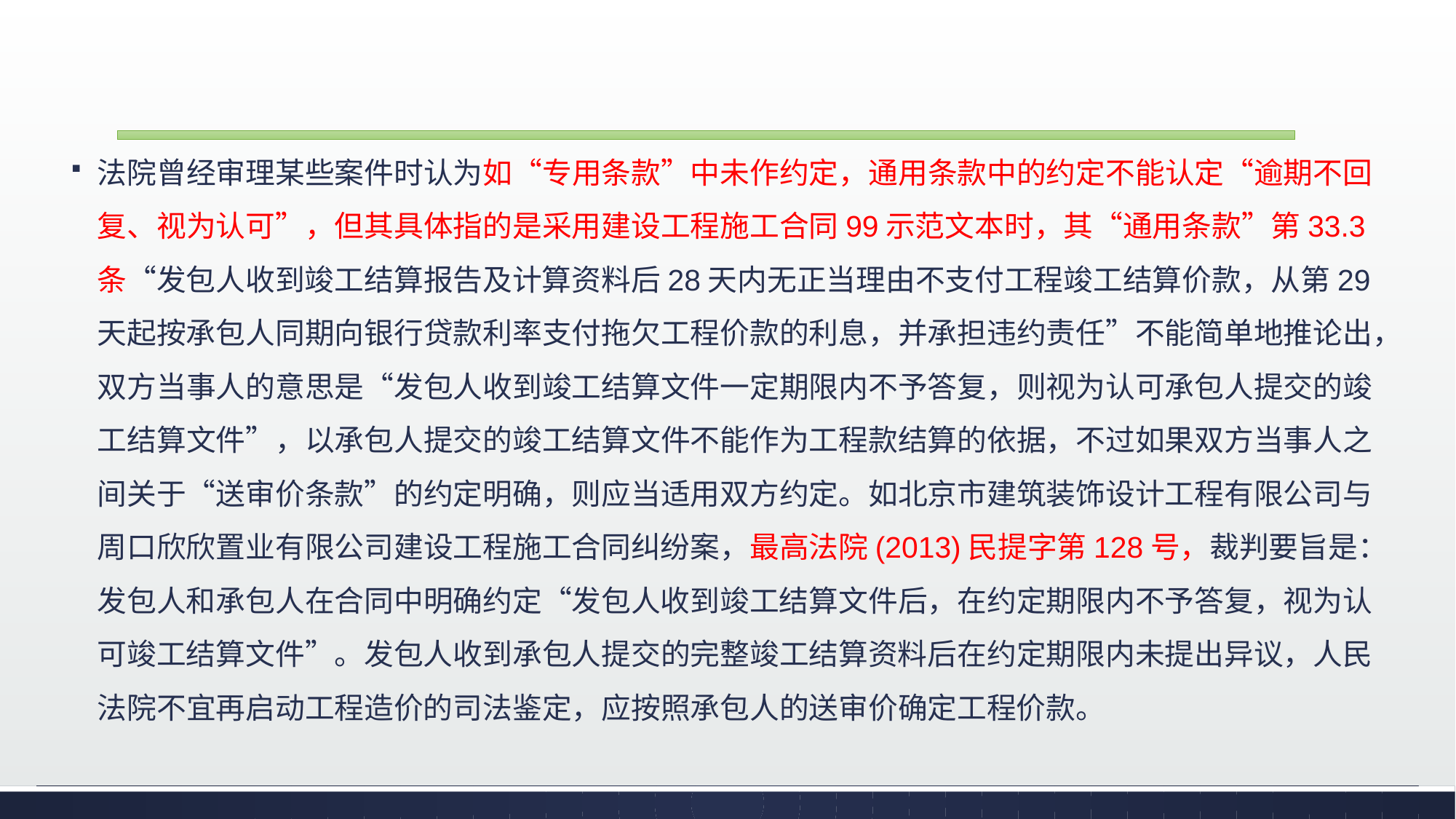

#

法院曾经审理某些案件时认为如“专用条款”中未作约定，通用条款中的约定不能认定“逾期不回复、视为认可”，但其具体指的是采用建设工程施工合同99示范文本时，其“通用条款”第33.3条“发包人收到竣工结算报告及计算资料后28天内无正当理由不支付工程竣工结算价款，从第29天起按承包人同期向银行贷款利率支付拖欠工程价款的利息，并承担违约责任”不能简单地推论出，双方当事人的意思是“发包人收到竣工结算文件一定期限内不予答复，则视为认可承包人提交的竣工结算文件”，以承包人提交的竣工结算文件不能作为工程款结算的依据，不过如果双方当事人之间关于“送审价条款”的约定明确，则应当适用双方约定。如北京市建筑装饰设计工程有限公司与周口欣欣置业有限公司建设工程施工合同纠纷案，最高法院(2013)民提字第128号，裁判要旨是：发包人和承包人在合同中明确约定“发包人收到竣工结算文件后，在约定期限内不予答复，视为认可竣工结算文件”。发包人收到承包人提交的完整竣工结算资料后在约定期限内未提出异议，人民法院不宜再启动工程造价的司法鉴定，应按照承包人的送审价确定工程价款。